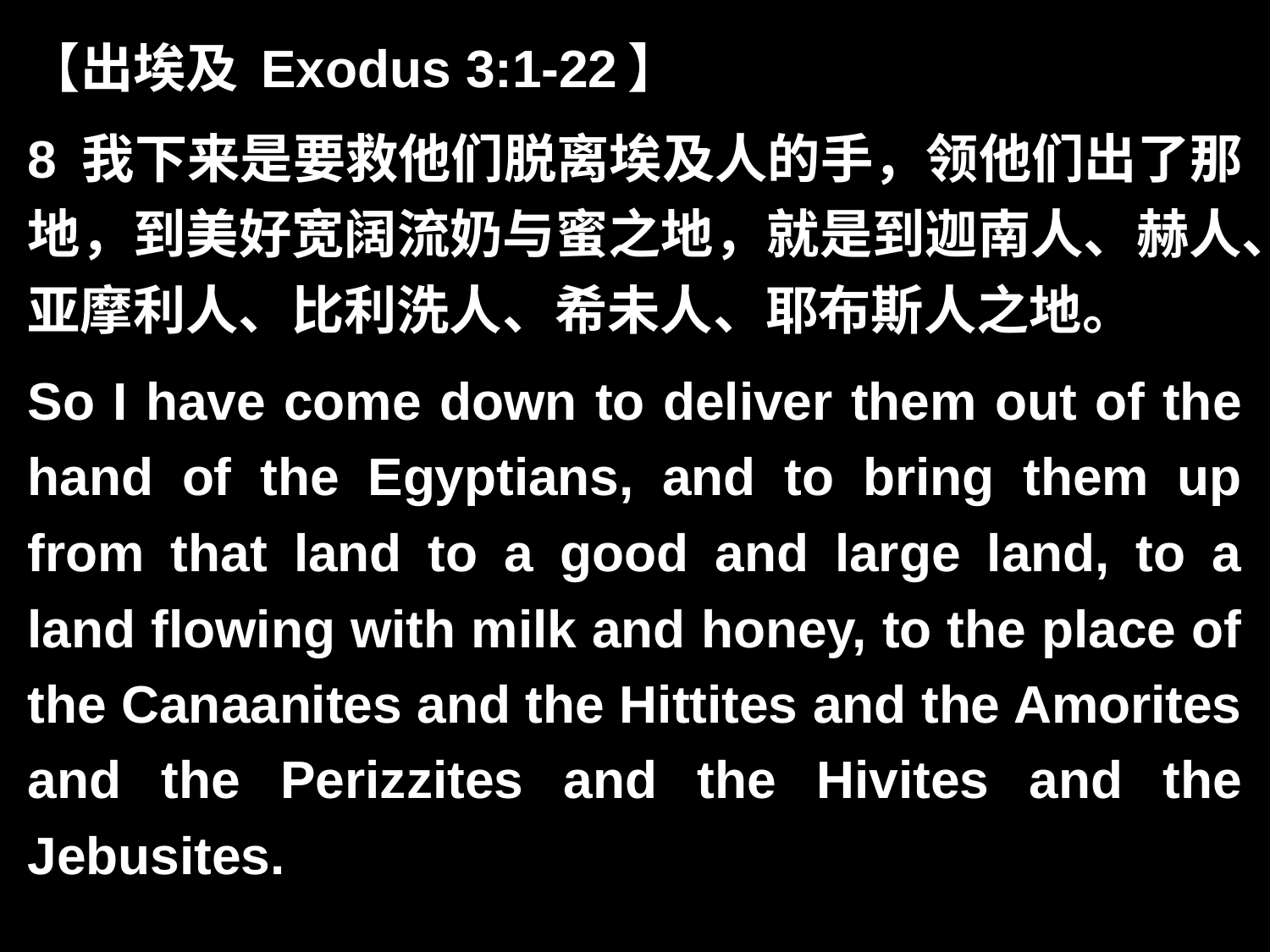

【出埃及 Exodus 3:1-22】
8 我下来是要救他们脱离埃及人的手，领他们出了那地，到美好宽阔流奶与蜜之地，就是到迦南人、赫人、亚摩利人、比利洗人、希未人、耶布斯人之地。
So I have come down to deliver them out of the hand of the Egyptians, and to bring them up from that land to a good and large land, to a land flowing with milk and honey, to the place of the Canaanites and the Hittites and the Amorites and the Perizzites and the Hivites and the Jebusites.